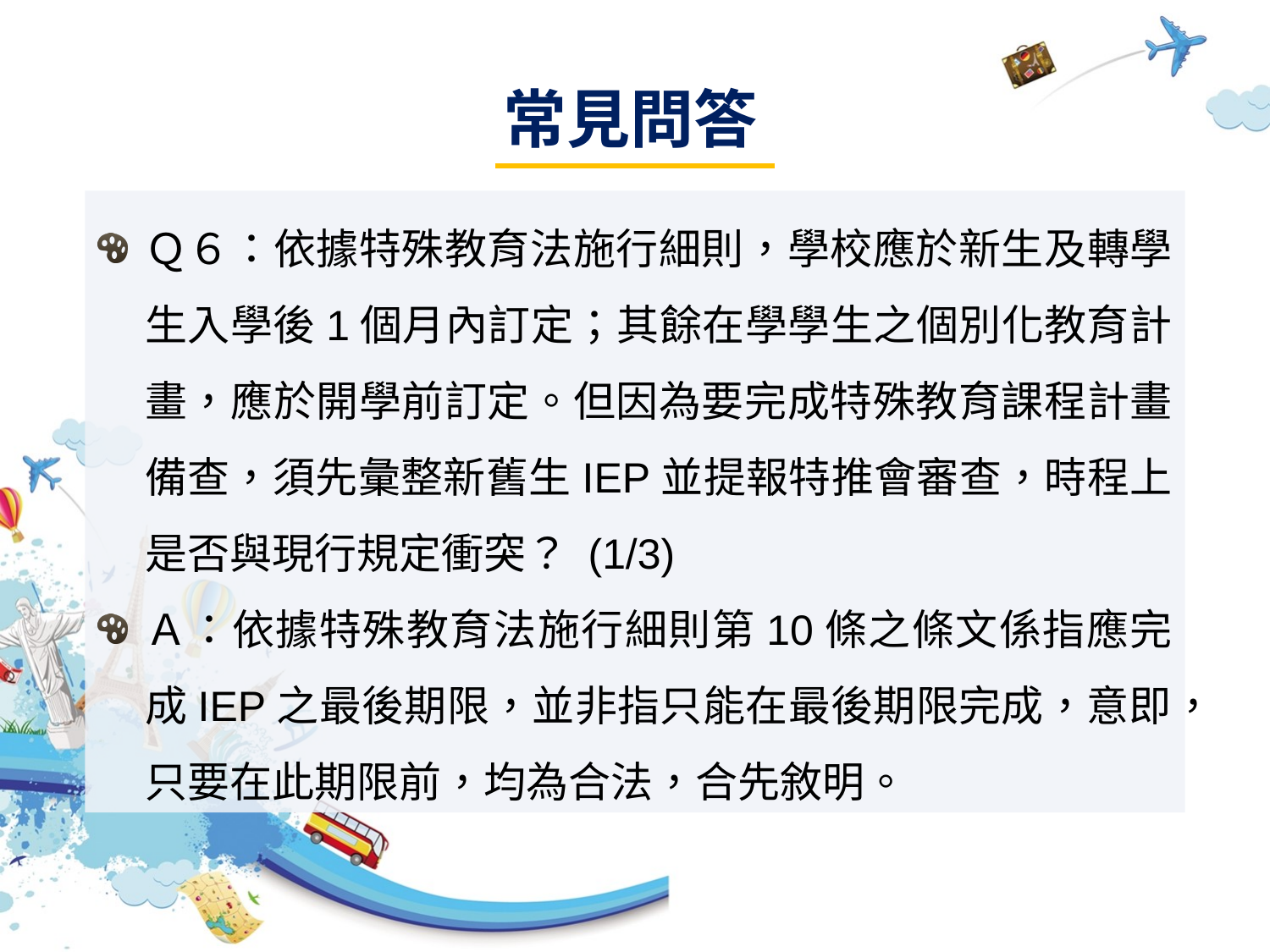

# 常見問答
Ｑ６：依據特殊教育法施行細則，學校應於新生及轉學生入學後1個月內訂定；其餘在學學生之個別化教育計畫，應於開學前訂定。但因為要完成特殊教育課程計畫備查，須先彙整新舊生IEP並提報特推會審查，時程上是否與現行規定衝突？ (1/3)
Ａ：依據特殊教育法施行細則第10條之條文係指應完成IEP之最後期限，並非指只能在最後期限完成，意即，只要在此期限前，均為合法，合先敘明。